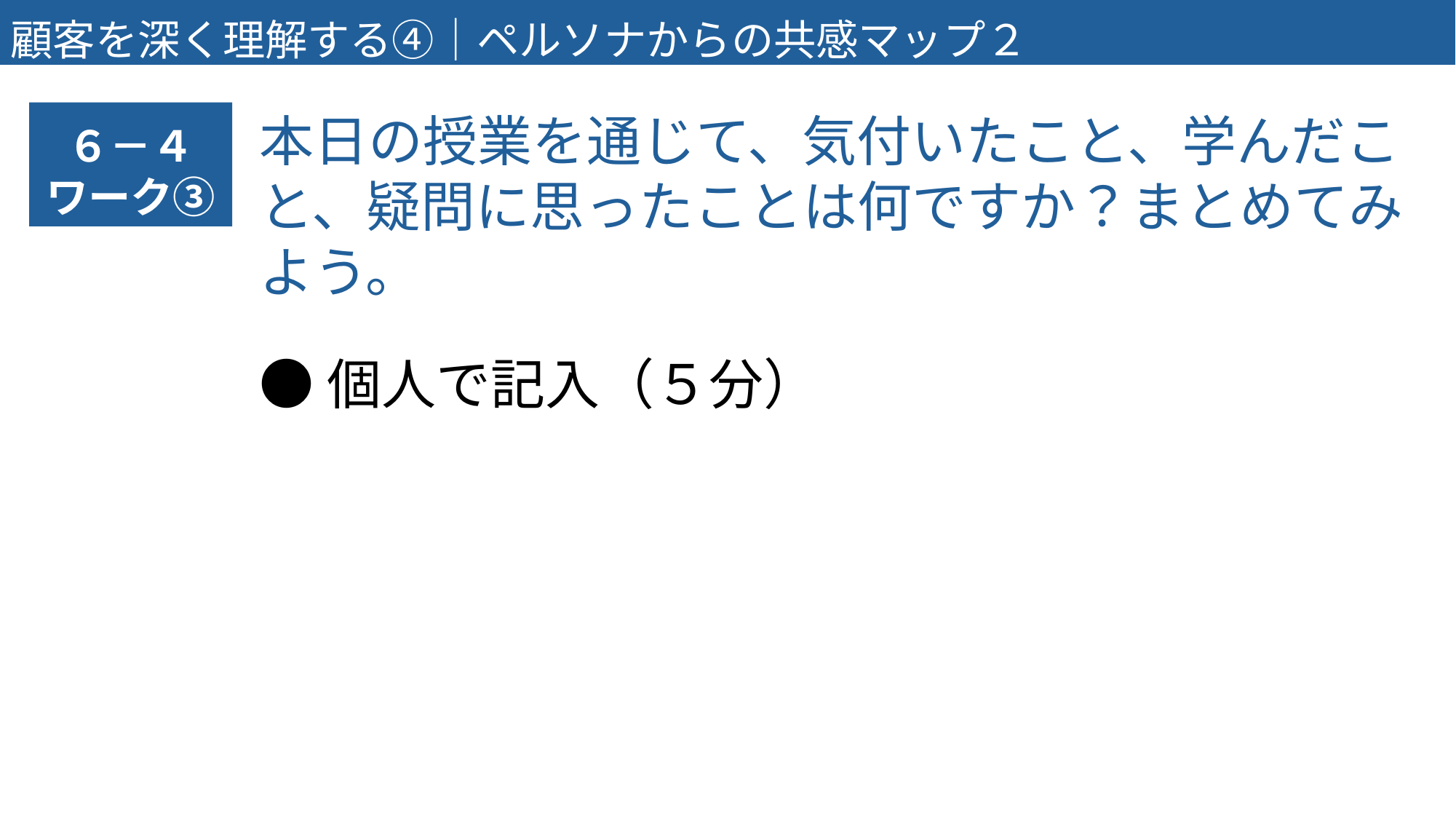

顧客を深く理解する④｜ペルソナからの共感マップ２
本日の授業を通じて、気付いたこと、学んだこと、疑問に思ったことは何ですか？まとめてみよう。
６－４ワーク③
●個人で記入（５分）